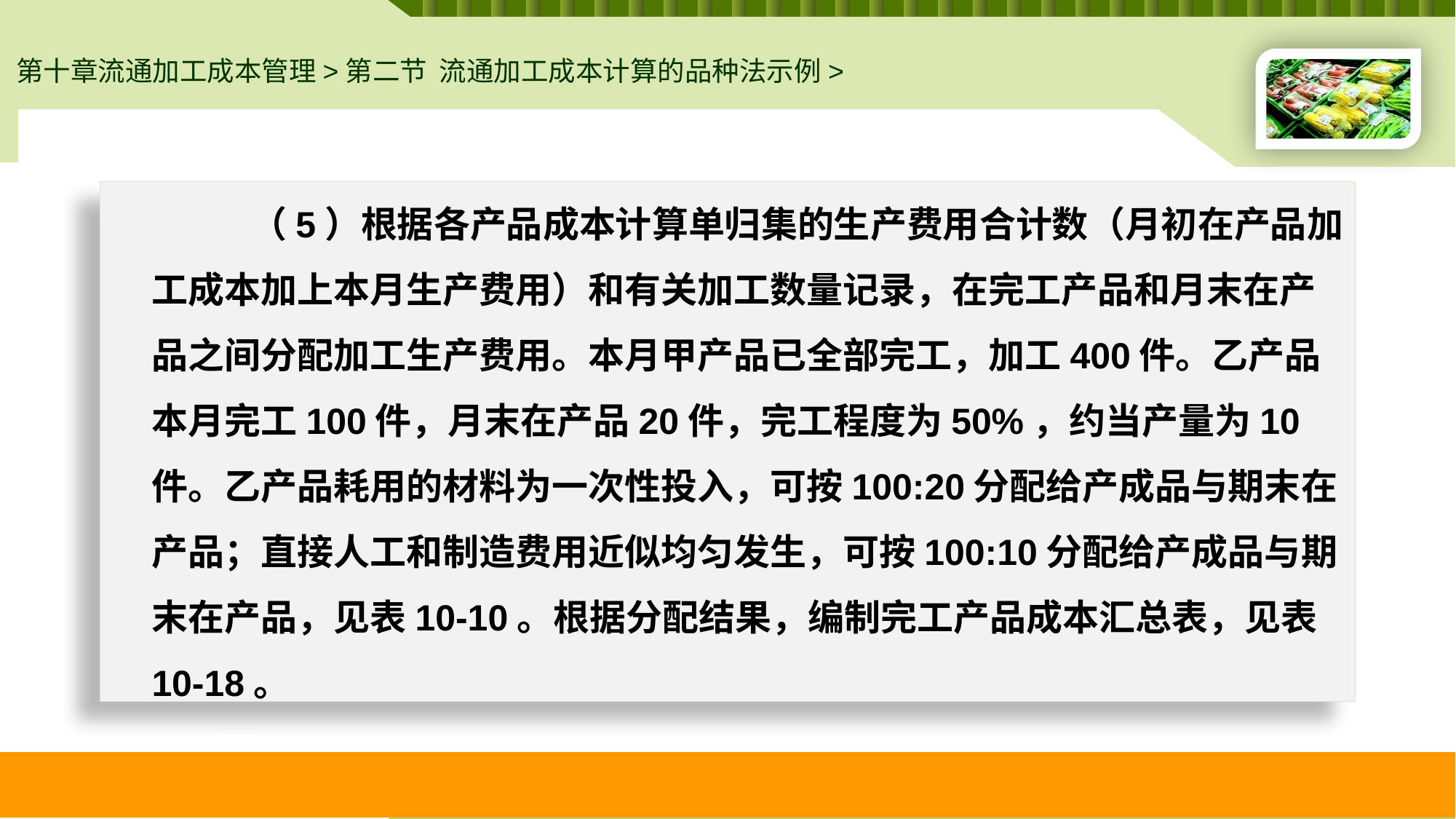

第十章流通加工成本管理>第二节  流通加工成本计算的品种法示例>
（5）根据各产品成本计算单归集的生产费用合计数（月初在产品加工成本加上本月生产费用）和有关加工数量记录，在完工产品和月末在产品之间分配加工生产费用。本月甲产品已全部完工，加工400件。乙产品本月完工100件，月末在产品20件，完工程度为50%，约当产量为10件。乙产品耗用的材料为一次性投入，可按100:20分配给产成品与期末在产品；直接人工和制造费用近似均匀发生，可按100:10分配给产成品与期末在产品，见表10-10。根据分配结果，编制完工产品成本汇总表，见表10-18。